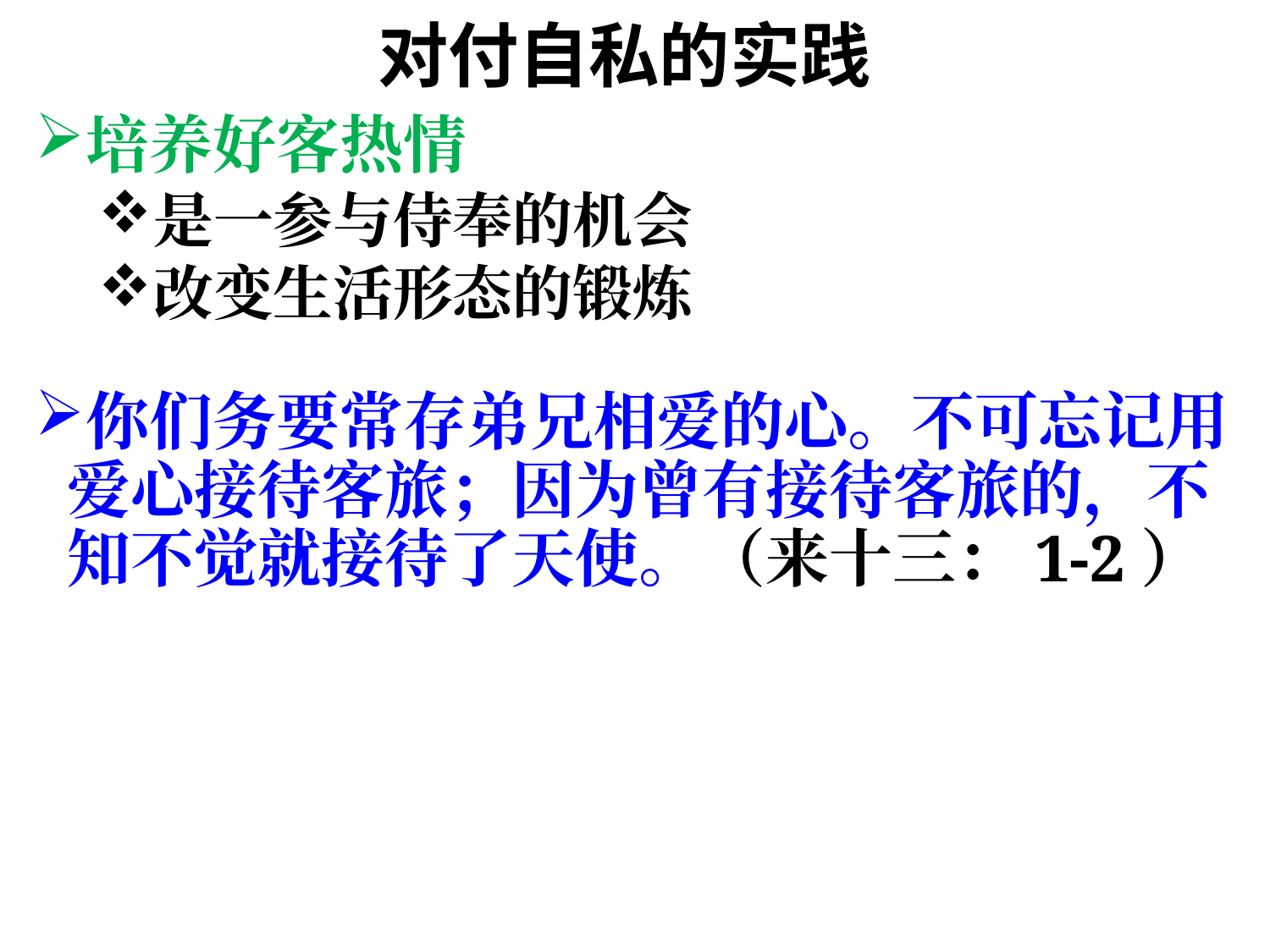

# 对付自私的实践
培养好客热情
是一参与侍奉的机会
改变生活形态的锻炼

你们务要常存弟兄相爱的心。不可忘记用爱心接待客旅；因为曾有接待客旅的，不知不觉就接待了天使。（来十三：1-2）